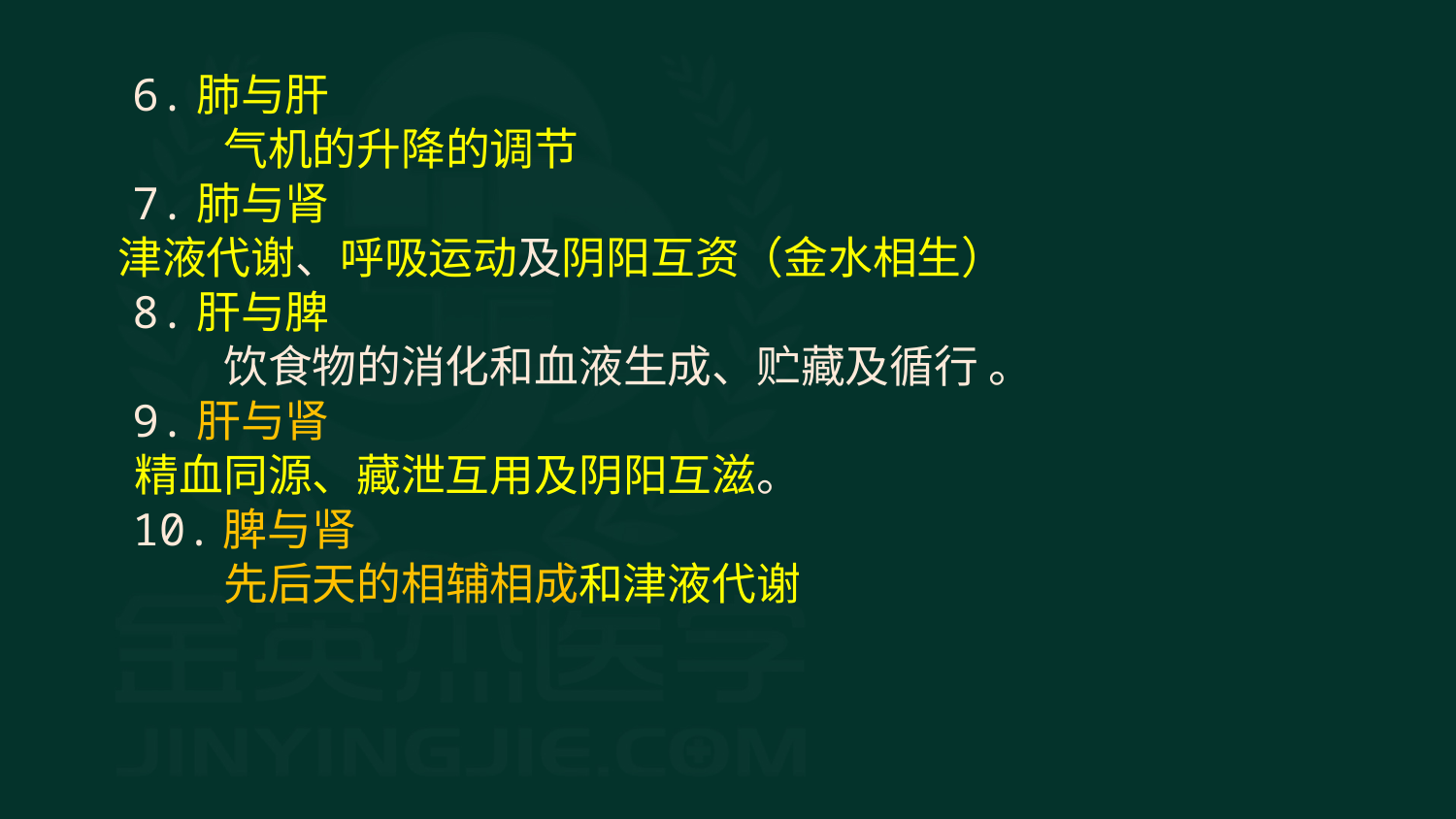

6.肺与肝
　　 气机的升降的调节
　7.肺与肾
   津液代谢、呼吸运动及阴阳互资（金水相生）
　8.肝与脾
　　 饮食物的消化和血液生成、贮藏及循行 。
　9.肝与肾
 精血同源、藏泄互用及阴阳互滋。
　10.脾与肾
　　 先后天的相辅相成和津液代谢